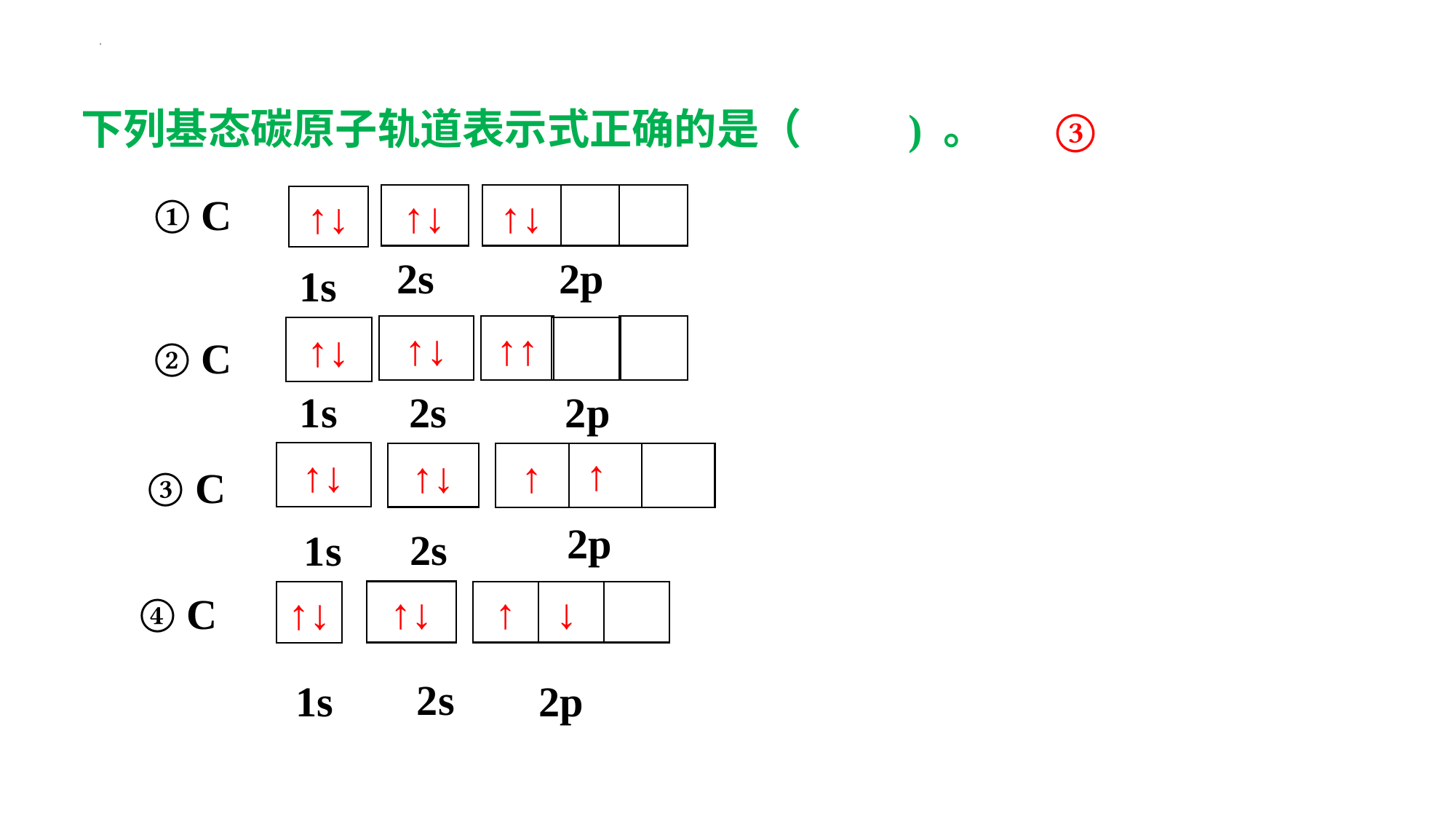

③
下列基态碳原子轨道表示式正确的是（          ) 。
① C
↑↓
↑↓

↑↓
2s
2p
1s
② C
↑↓
↑↑

↑↓
2p
2s
1s
③ C
↑
↑↓
↑↓
↑

2p
2s
1s
④ C
↓
↑

↑↓
↑↓
2s
2p
1s